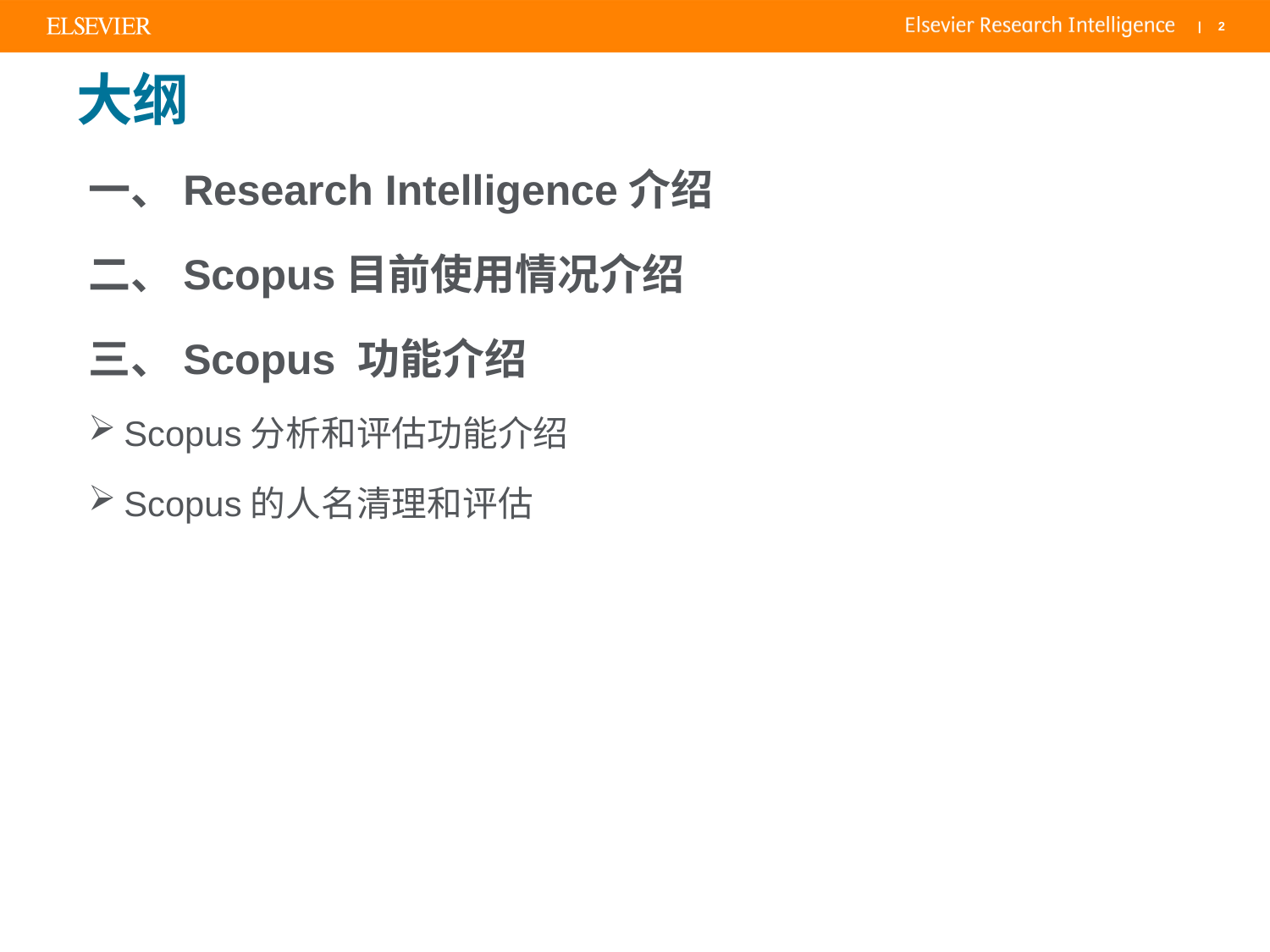

# 大纲
一、Research Intelligence介绍
二、Scopus目前使用情况介绍
三、Scopus 功能介绍
Scopus分析和评估功能介绍
Scopus的人名清理和评估